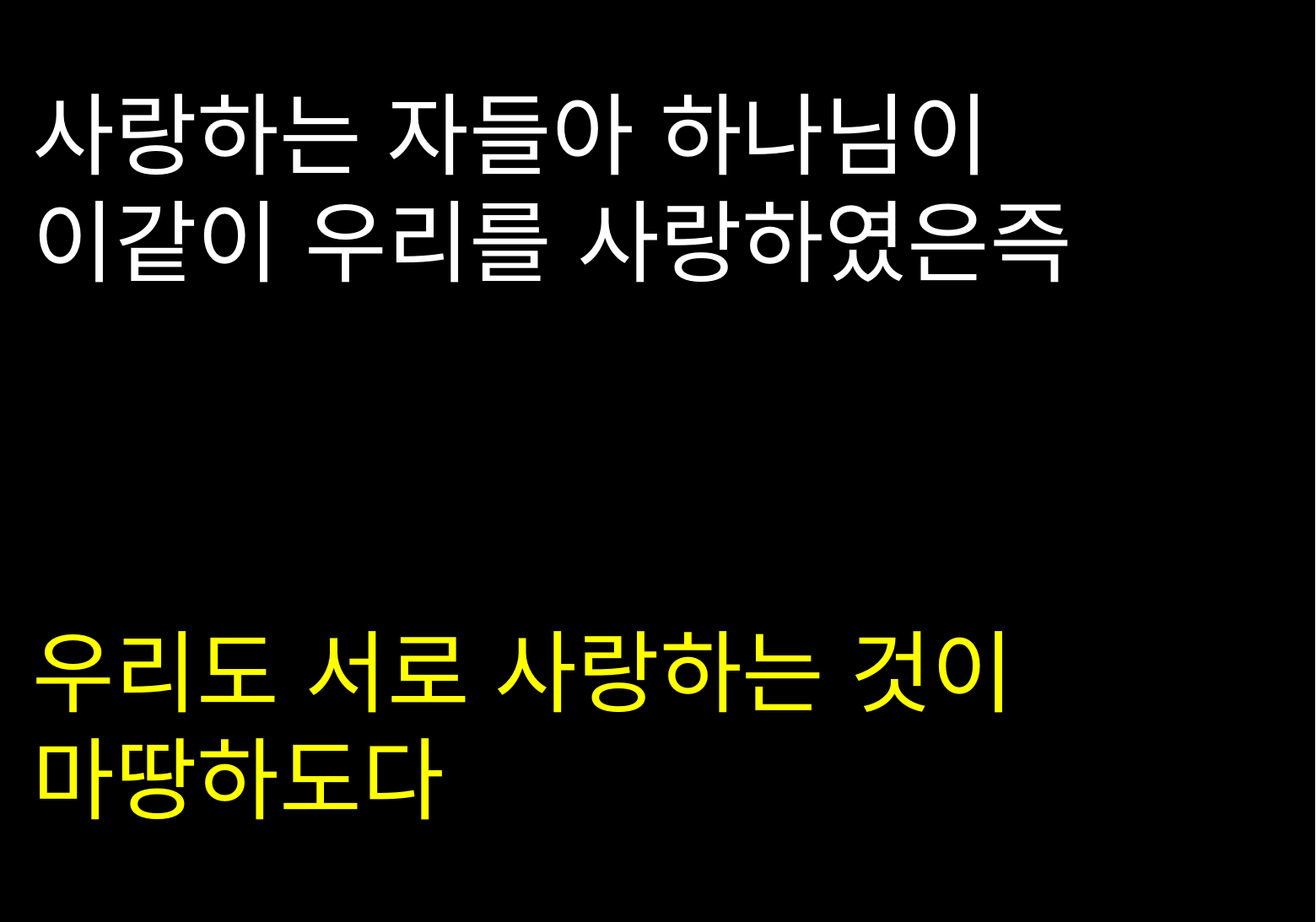

사랑하는 자들아 하나님이
이같이 우리를 사랑하였은즉

우리도 서로 사랑하는 것이
마땅하도다